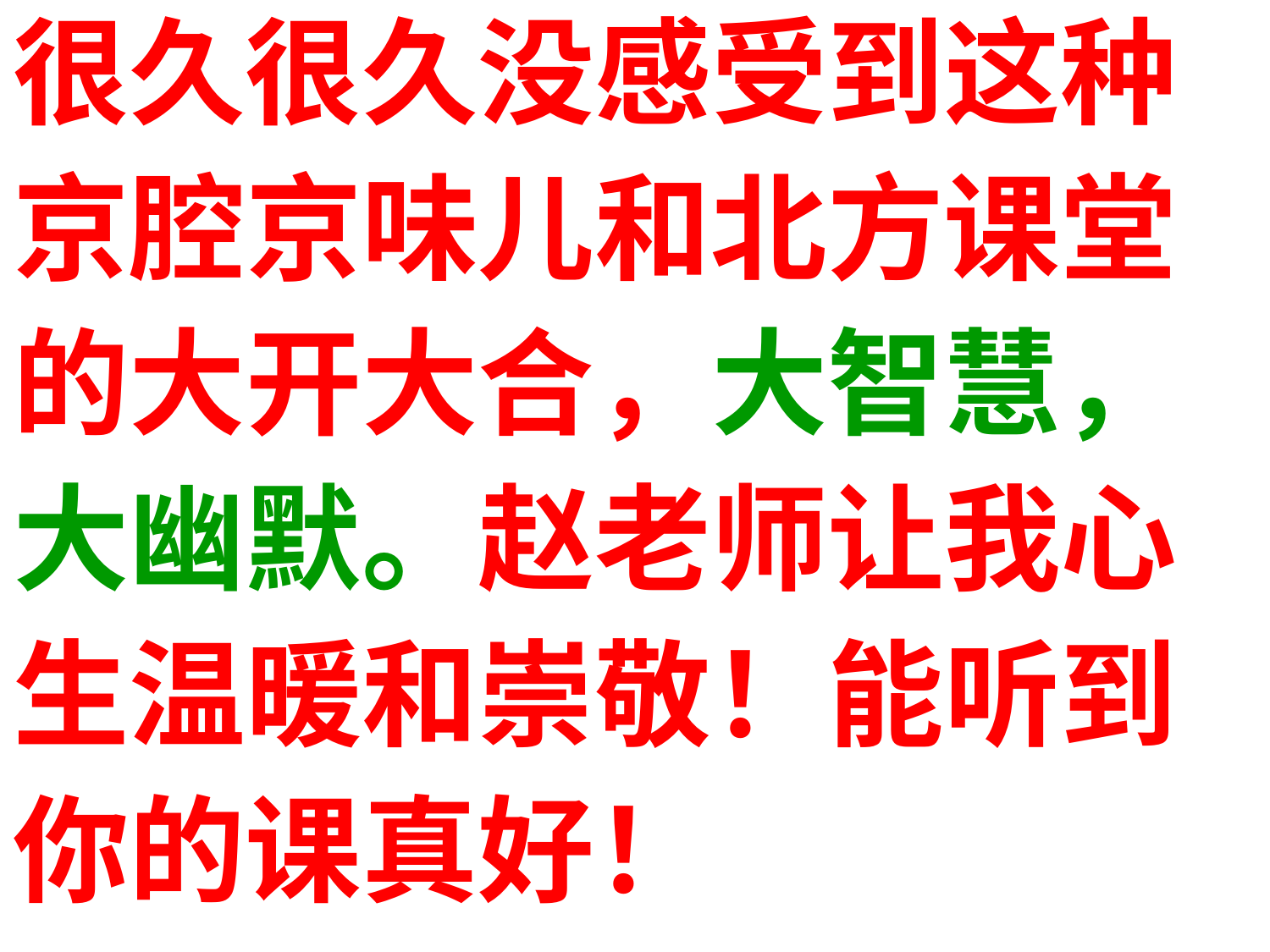

很久很久没感受到这种
京腔京味儿和北方课堂
的大开大合，大智慧，
大幽默。赵老师让我心
生温暖和崇敬！能听到
你的课真好！